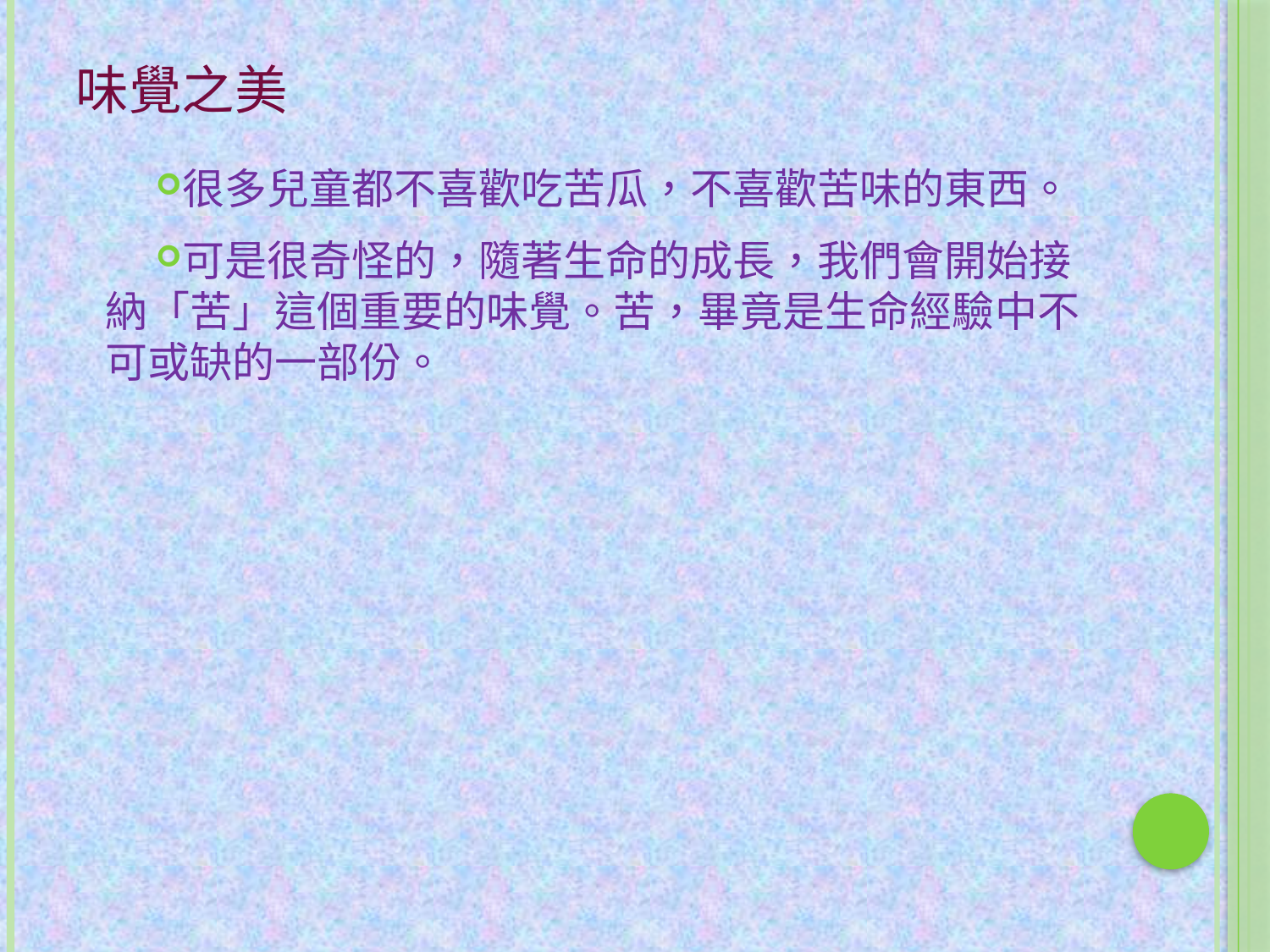

# 味覺之美
很多兒童都不喜歡吃苦瓜，不喜歡苦味的東西。
可是很奇怪的，隨著生命的成長，我們會開始接納「苦」這個重要的味覺。苦，畢竟是生命經驗中不可或缺的一部份。